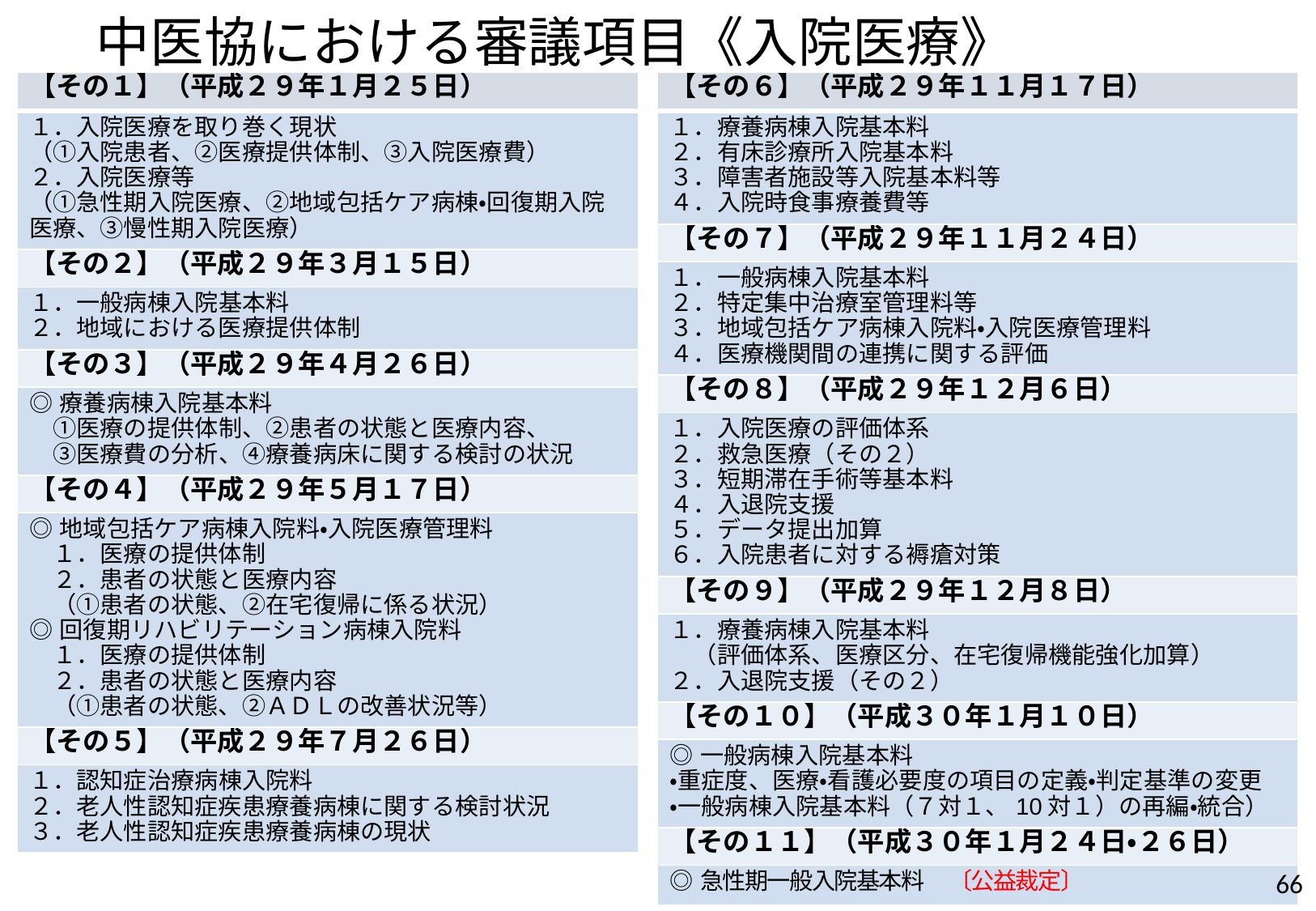

# 中医協における審議項目《入院医療》
| 【その１】（平成２９年１月２５日） |
| --- |
| １．入院医療を取り巻く現状 （①入院患者、②医療提供体制、③入院医療費） ２．入院医療等 （①急性期入院医療、②地域包括ケア病棟・回復期入院医療、③慢性期入院医療） |
| 【その２】（平成２９年３月１５日） |
| １．一般病棟入院基本料 ２．地域における医療提供体制 |
| 【その３】（平成２９年４月２６日） |
| ◎療養病棟入院基本料 　①医療の提供体制、②患者の状態と医療内容、 　③医療費の分析、④療養病床に関する検討の状況 |
| 【その４】（平成２９年５月１７日） |
| ◎地域包括ケア病棟入院料・入院医療管理料 　１．医療の提供体制 　２．患者の状態と医療内容 　（①患者の状態、②在宅復帰に係る状況） ◎回復期リハビリテーション病棟入院料 　１．医療の提供体制 　２．患者の状態と医療内容 　（①患者の状態、②ＡＤＬの改善状況等） |
| 【その５】（平成２９年７月２６日） |
| １．認知症治療病棟入院料 ２．老人性認知症疾患療養病棟に関する検討状況 ３．老人性認知症疾患療養病棟の現状 |
| 【その６】（平成２９年１１月１７日） |
| --- |
| １．療養病棟入院基本料 ２．有床診療所入院基本料 ３．障害者施設等入院基本料等 ４．入院時食事療養費等 |
| 【その７】（平成２９年１１月２４日） |
| １．一般病棟入院基本料 ２．特定集中治療室管理料等 ３．地域包括ケア病棟入院料・入院医療管理料 ４．医療機関間の連携に関する評価 |
| 【その８】（平成２９年１２月６日） |
| １．入院医療の評価体系 ２．救急医療（その２） ３．短期滞在手術等基本料 ４．入退院支援 ５．データ提出加算 ６．入院患者に対する褥瘡対策 |
| 【その９】（平成２９年１２月８日） |
| １．療養病棟入院基本料 　（評価体系、医療区分、在宅復帰機能強化加算） ２．入退院支援（その２） |
| 【その１０】（平成３０年１月１０日） |
| ◎一般病棟入院基本料 ・重症度、医療・看護必要度の項目の定義・判定基準の変更 ・一般病棟入院基本料（７対１、10対１）の再編・統合） |
| 【その１１】（平成３０年１月２４日・２６日） |
| ◎急性期一般入院基本料　〔公益裁定〕 |
66